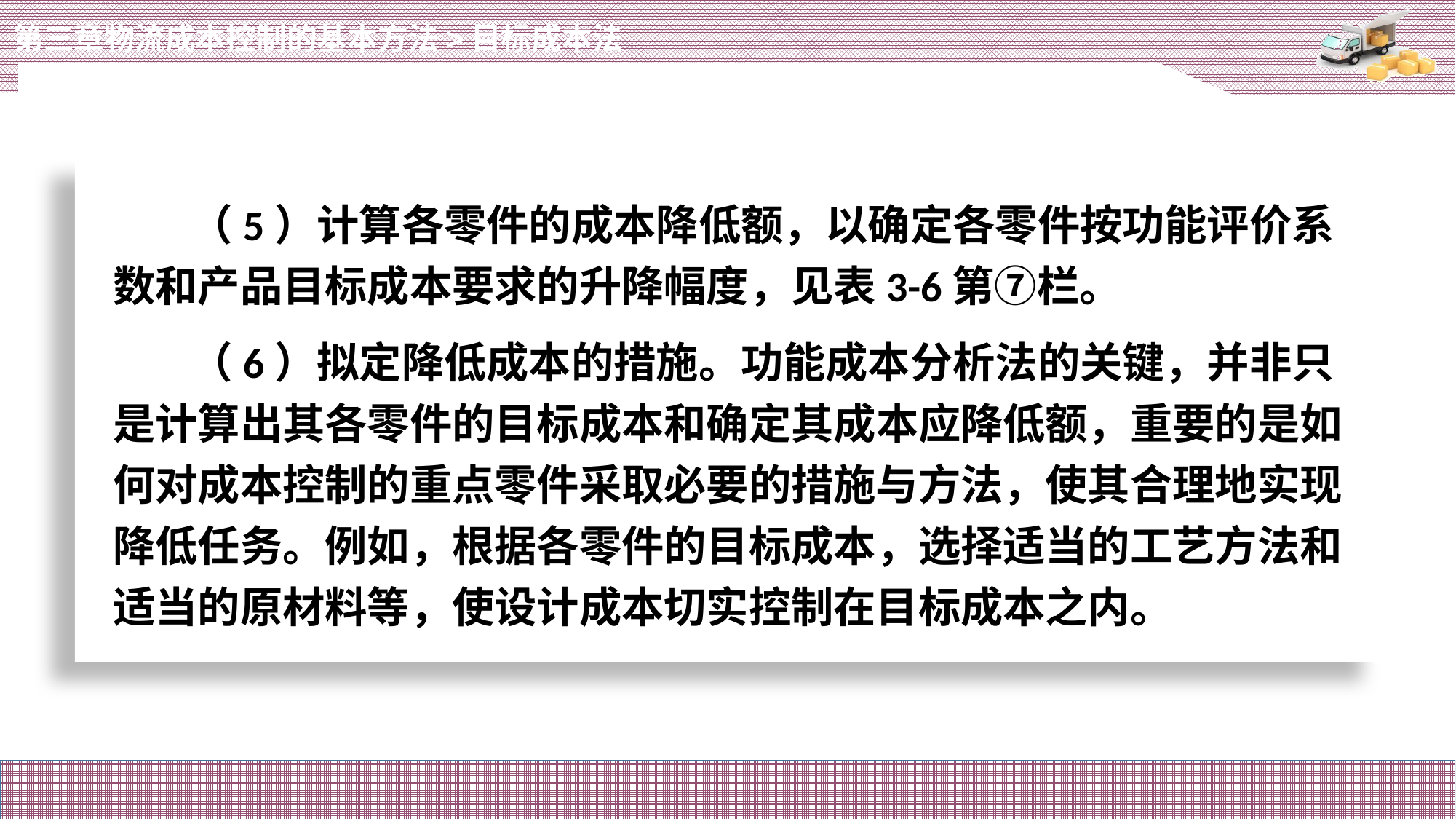

第三章物流成本控制的基本方法>目标成本法
# （5）计算各零件的成本降低额，以确定各零件按功能评价系数和产品目标成本要求的升降幅度，见表3-6第⑦栏。
（6）拟定降低成本的措施。功能成本分析法的关键，并非只是计算出其各零件的目标成本和确定其成本应降低额，重要的是如何对成本控制的重点零件采取必要的措施与方法，使其合理地实现降低任务。例如，根据各零件的目标成本，选择适当的工艺方法和适当的原材料等，使设计成本切实控制在目标成本之内。